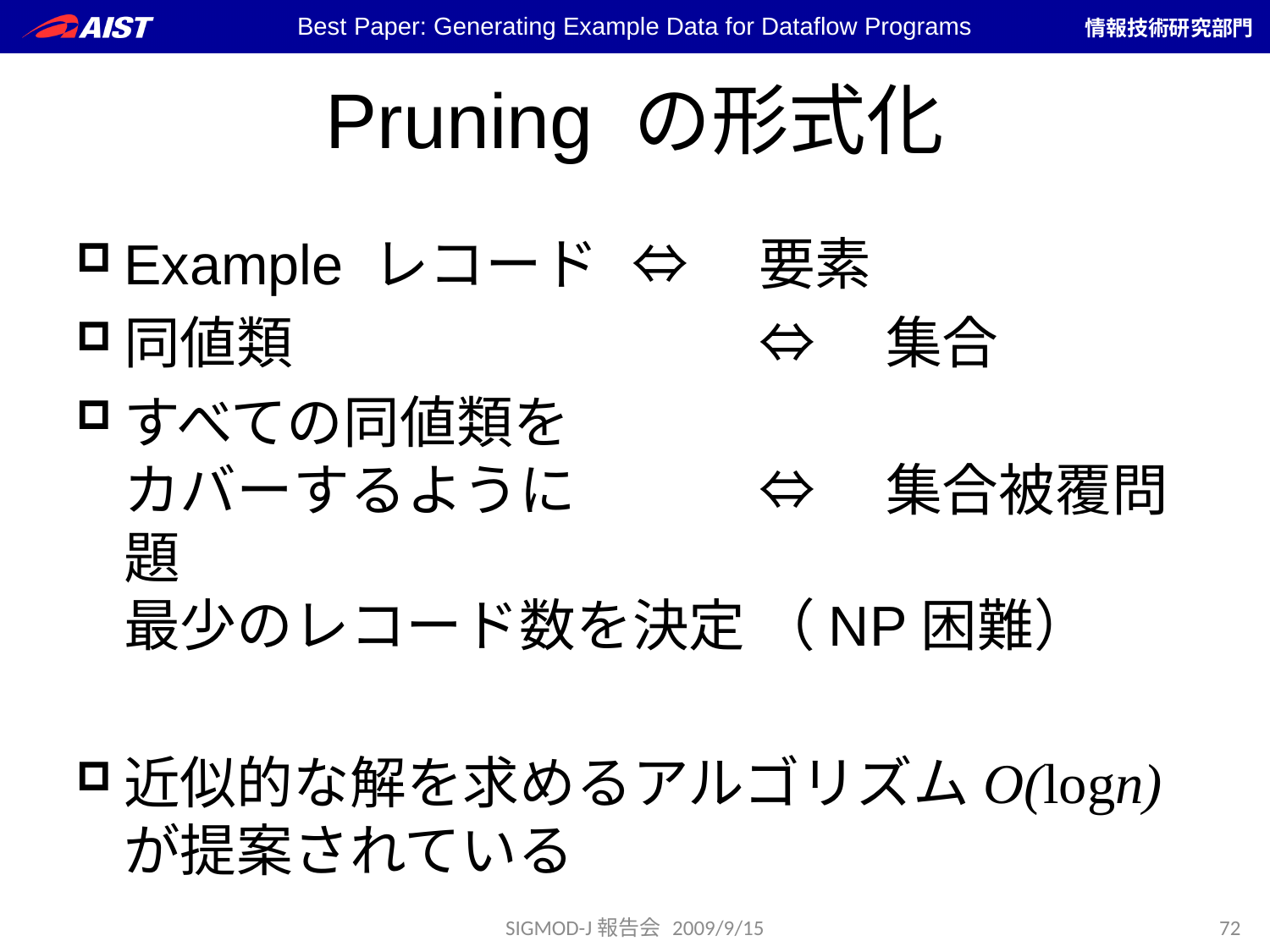

Best Paper: Generating Example Data for Dataflow Programs
# Pruning の形式化
Example レコード	⇔	要素
同値類				⇔	集合
すべての同値類を
カバーするように		⇔	集合被覆問題
最少のレコード数を決定	（NP困難）

近似的な解を求めるアルゴリズムO(logn)が提案されている
SIGMOD-J報告会 2009/9/15
72